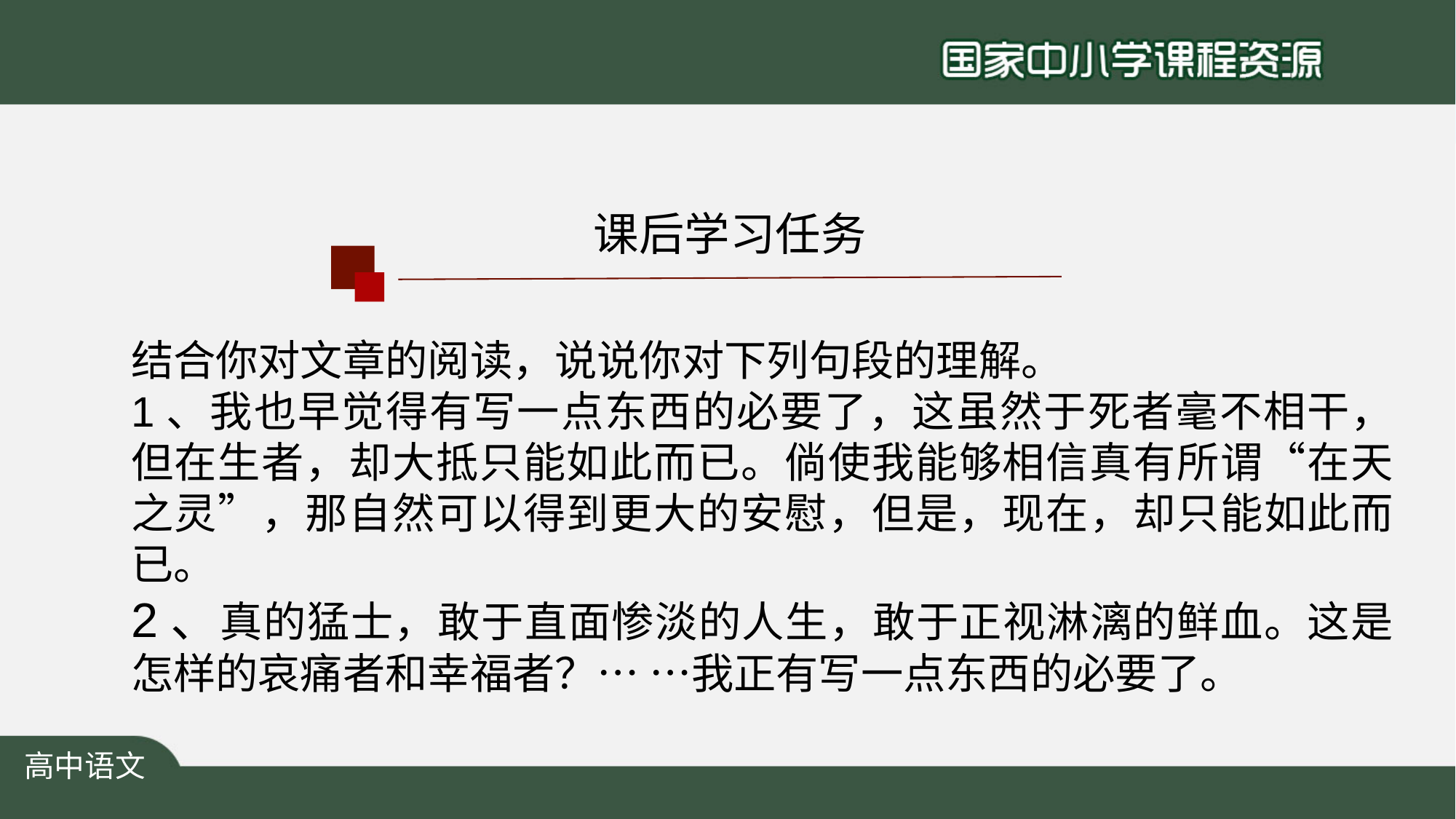

课后学习任务

结合你对文章的阅读，说说你对下列句段的理解。
1、我也早觉得有写一点东西的必要了，这虽然于死者毫不相干，但在生者，却大抵只能如此而已。倘使我能够相信真有所谓“在天之灵”，那自然可以得到更大的安慰，但是，现在，却只能如此而已。
2、真的猛士，敢于直面惨淡的人生，敢于正视淋漓的鲜血。这是怎样的哀痛者和幸福者？… …我正有写一点东西的必要了。